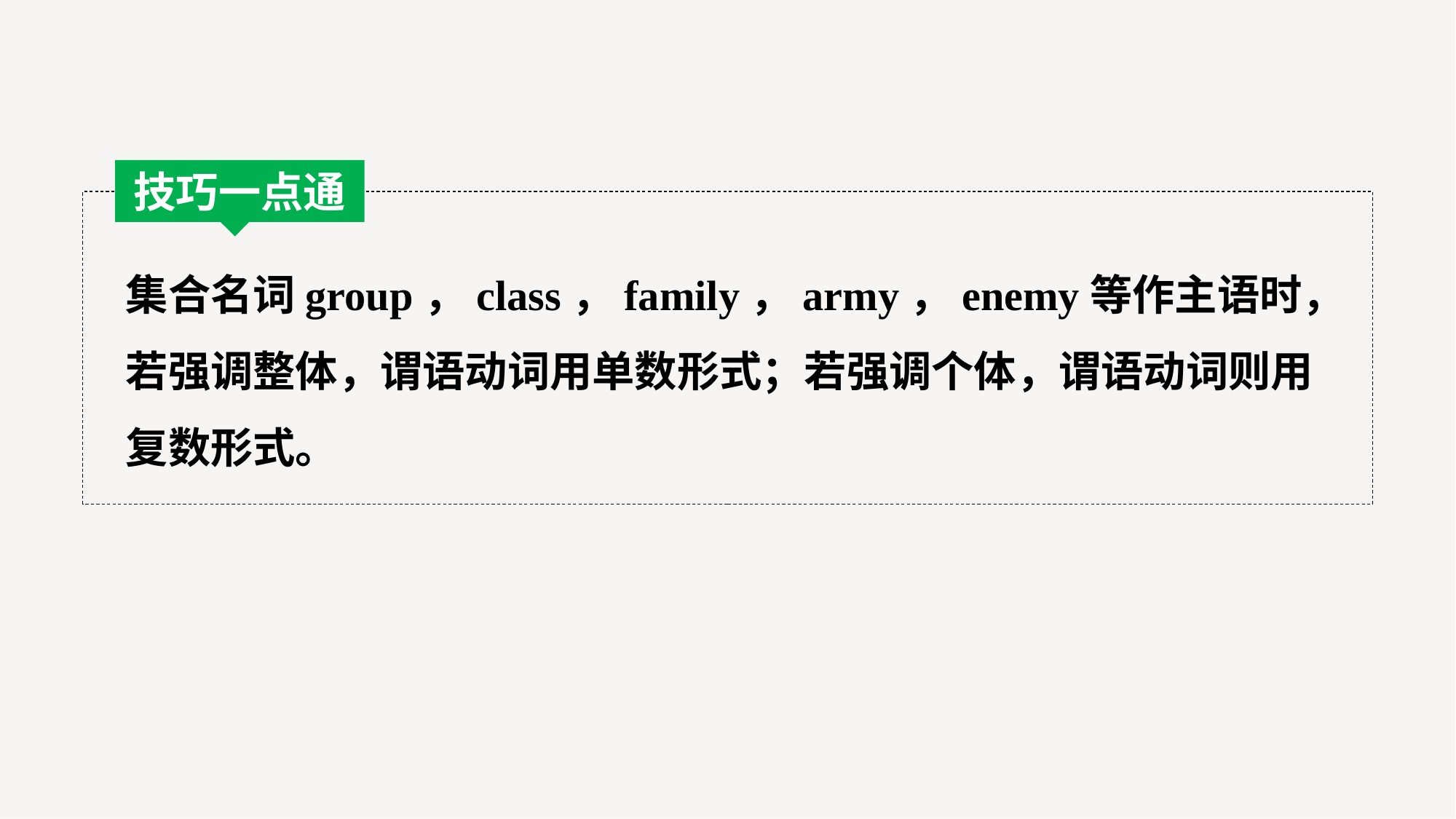

技巧一点通

集合名词group，class，family，army，enemy等作主语时，若强调整体，谓语动词用单数形式；若强调个体，谓语动词则用复数形式。